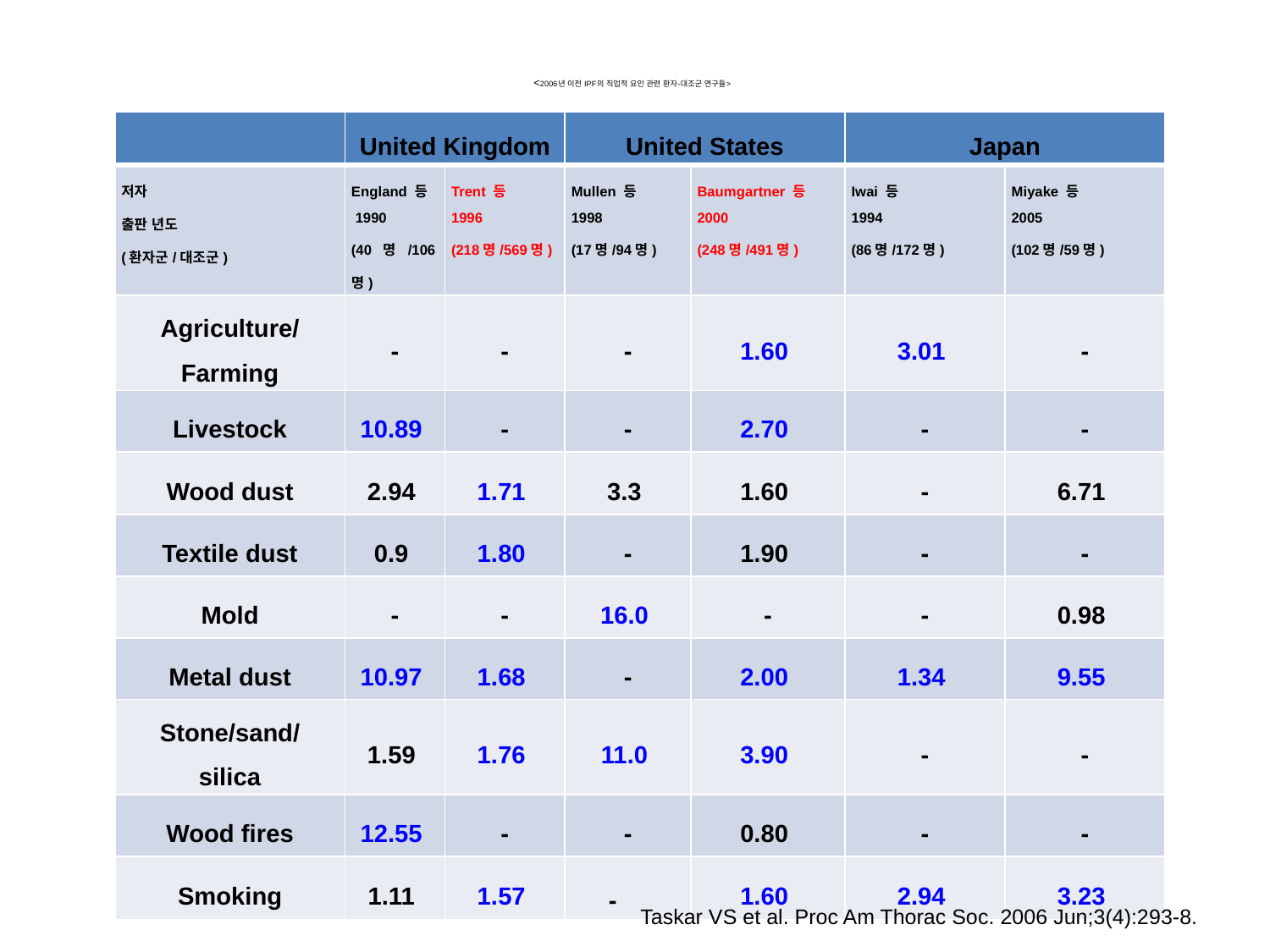

# <2006년 이전 IPF의 직업적 요인 관련 환자-대조군 연구들>
|  | United Kingdom |  | United States |  | Japan |  |
| --- | --- | --- | --- | --- | --- | --- |
| 저자 출판 년도 (환자군/대조군) | England 등 1990 (40명/106명) | Trent 등 1996 (218명/569명) | Mullen 등 1998 (17명/94명) | Baumgartner 등 2000 (248명/491명) | Iwai 등 1994 (86명/172명) | Miyake 등 2005 (102명/59명) |
| Agriculture/ Farming | - | - | - | 1.60 | 3.01 | - |
| Livestock | 10.89 | - | - | 2.70 | - | - |
| Wood dust | 2.94 | 1.71 | 3.3 | 1.60 | - | 6.71 |
| Textile dust | 0.9 | 1.80 | - | 1.90 | - | - |
| Mold | - | - | 16.0 | - | - | 0.98 |
| Metal dust | 10.97 | 1.68 | - | 2.00 | 1.34 | 9.55 |
| Stone/sand/ silica | 1.59 | 1.76 | 11.0 | 3.90 | - | - |
| Wood fires | 12.55 | - | - | 0.80 | - | - |
| Smoking | 1.11 | 1.57 | - | 1.60 | 2.94 | 3.23 |

Taskar VS et al. Proc Am Thorac Soc. 2006 Jun;3(4):293-8.